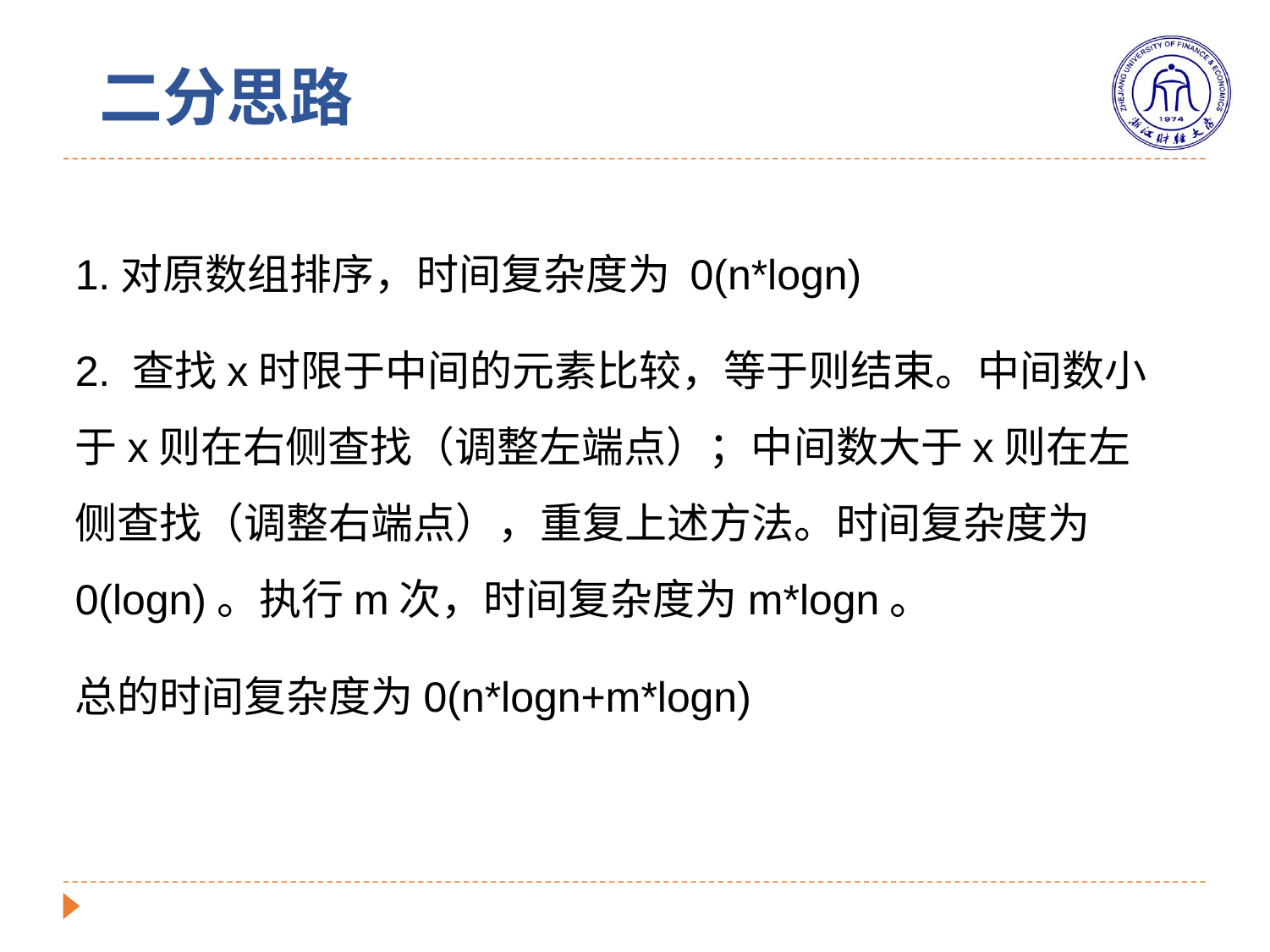

# 二分思路
1.对原数组排序，时间复杂度为 0(n*logn)
2. 查找x时限于中间的元素比较，等于则结束。中间数小于x则在右侧查找（调整左端点）；中间数大于x则在左侧查找（调整右端点），重复上述方法。时间复杂度为0(logn)。执行m次，时间复杂度为m*logn。
总的时间复杂度为0(n*logn+m*logn)
6